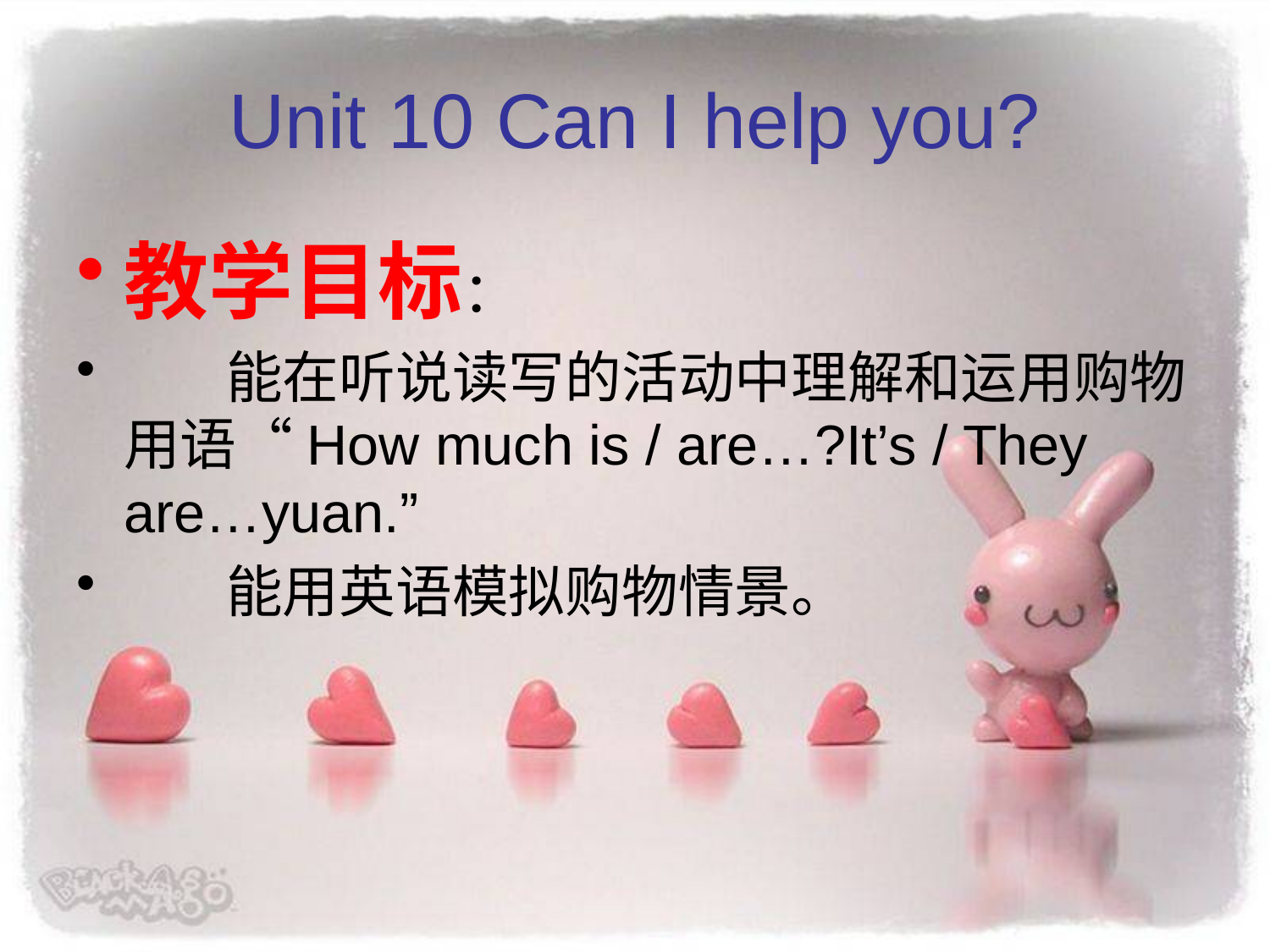

# Unit 10 Can I help you?
教学目标：
       能在听说读写的活动中理解和运用购物用语“How much is / are…?It’s / They are…yuan.”
       能用英语模拟购物情景。